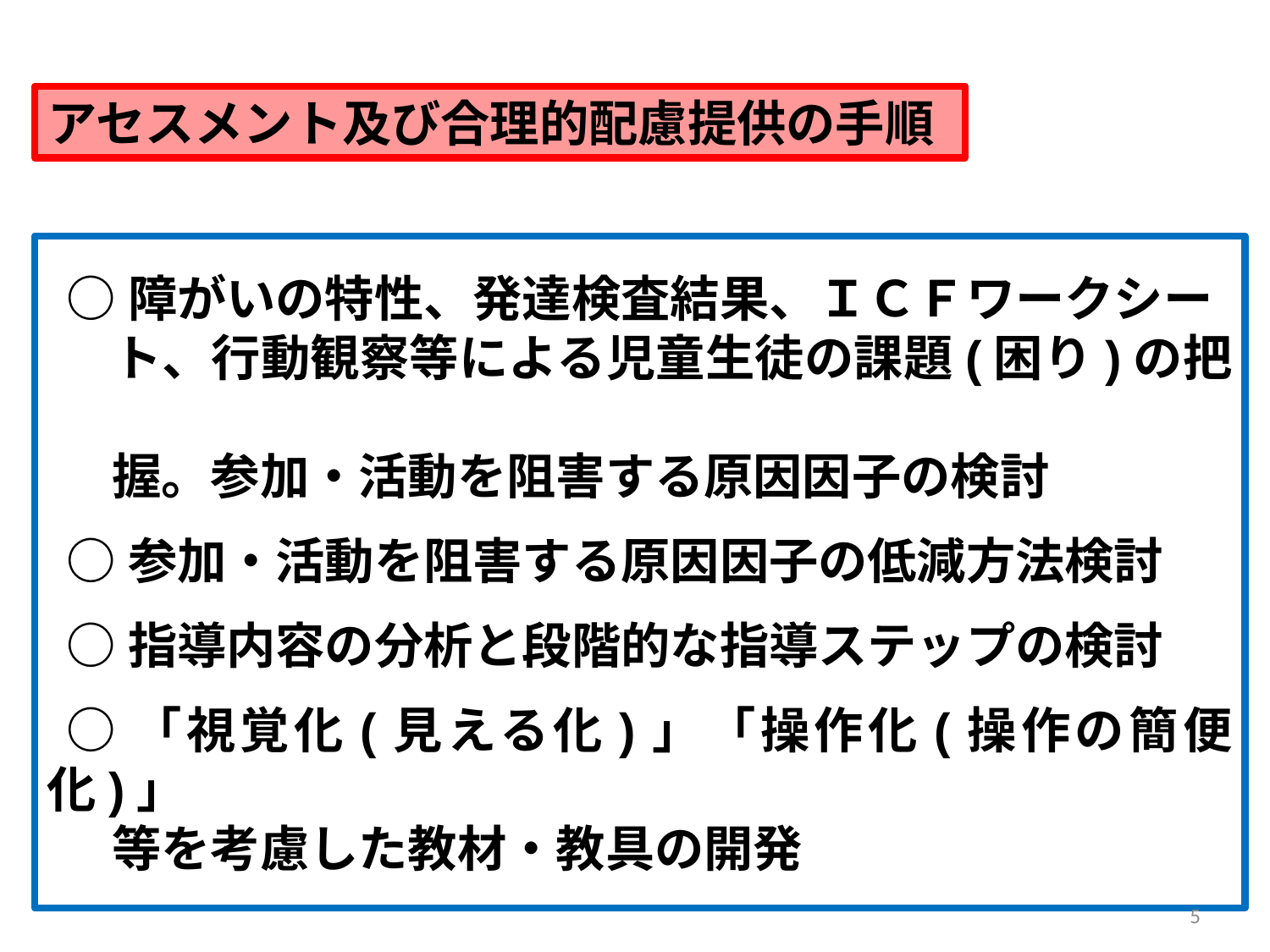

アセスメント及び合理的配慮提供の手順

○障がいの特性、発達検査結果、ＩＣＦワークシー
   ト、行動観察等による児童生徒の課題(困り)の把
   握。参加・活動を阻害する原因因子の検討

○参加・活動を阻害する原因因子の低減方法検討

○指導内容の分析と段階的な指導ステップの検討

○「視覚化(見える化)」「操作化(操作の簡便化)」
   等を考慮した教材・教具の開発

5